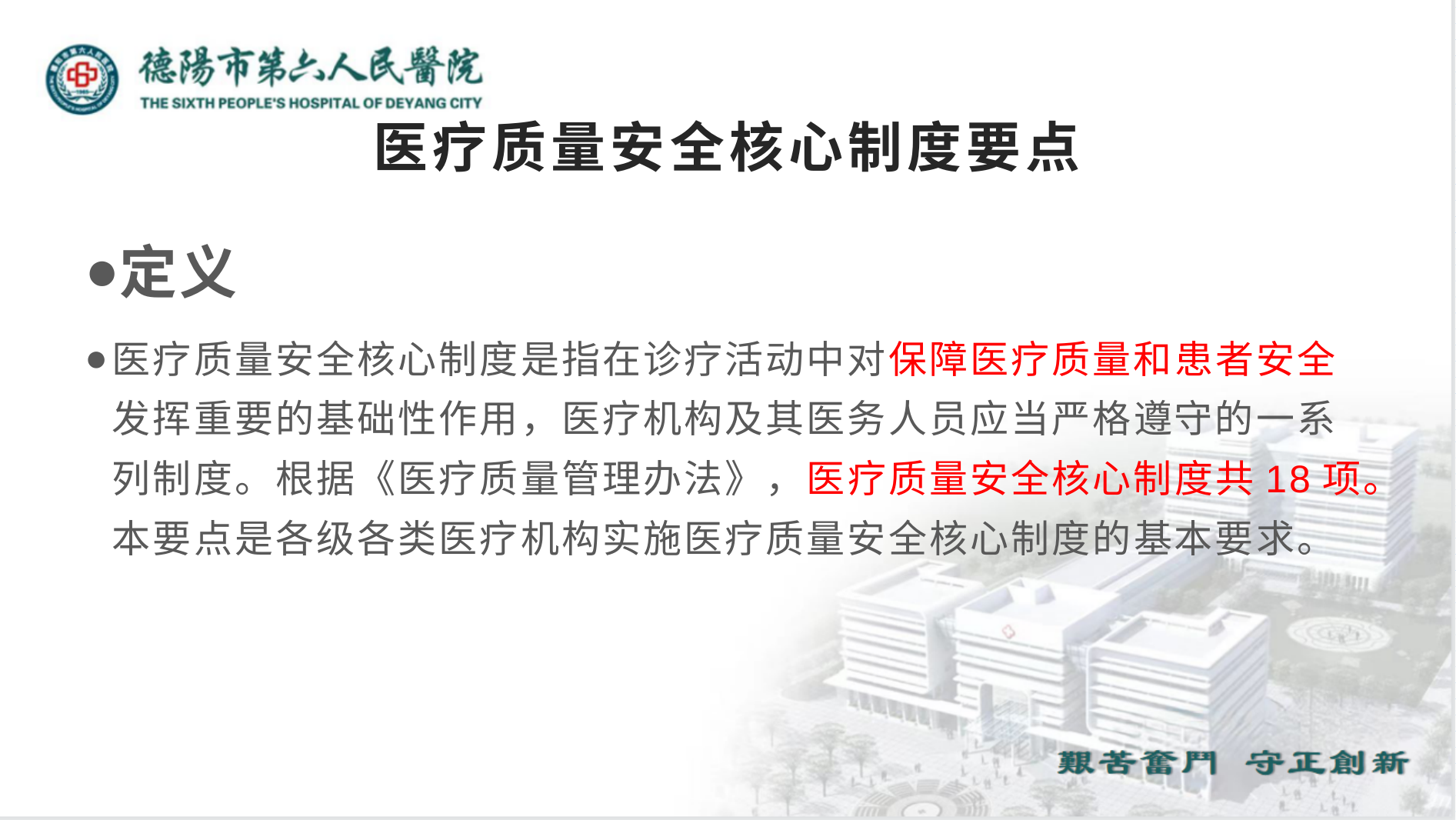

# 医疗质量安全核心制度要点
定义
医疗质量安全核心制度是指在诊疗活动中对保障医疗质量和患者安全发挥重要的基础性作用，医疗机构及其医务人员应当严格遵守的一系列制度。根据《医疗质量管理办法》，医疗质量安全核心制度共18项。本要点是各级各类医疗机构实施医疗质量安全核心制度的基本要求。